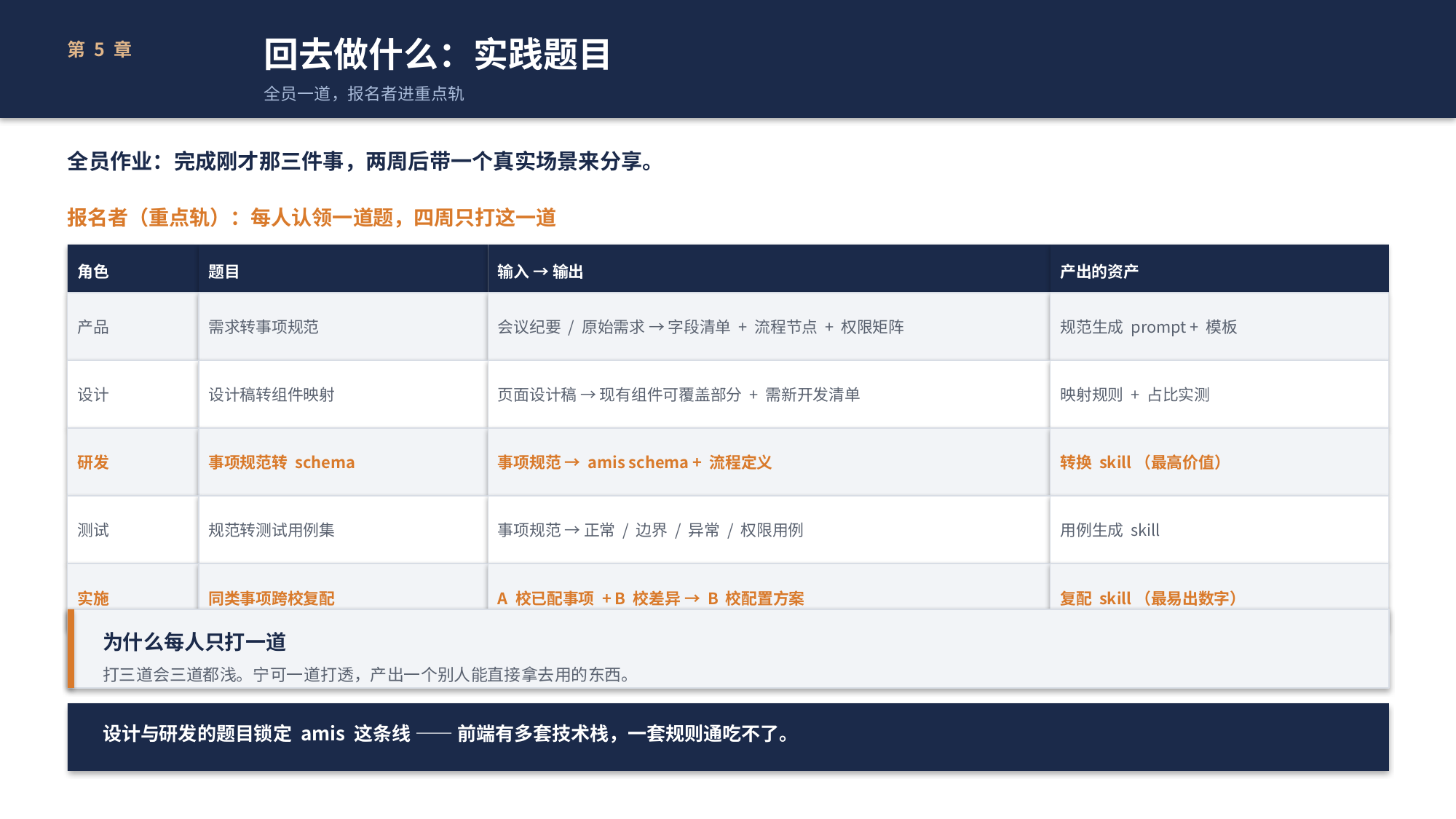

回去做什么：实践题目
全员一道，报名者进重点轨
第 5 章
全员作业：完成刚才那三件事，两周后带一个真实场景来分享。
报名者（重点轨）：每人认领一道题，四周只打这一道

角色

题目

输入 → 输出

产出的资产

产品

需求转事项规范

会议纪要 / 原始需求 → 字段清单 + 流程节点 + 权限矩阵

规范生成 prompt + 模板

设计

设计稿转组件映射

页面设计稿 → 现有组件可覆盖部分 + 需新开发清单

映射规则 + 占比实测

研发

事项规范转 schema

事项规范 → amis schema + 流程定义

转换 skill（最高价值）

测试

规范转测试用例集

事项规范 → 正常 / 边界 / 异常 / 权限用例

用例生成 skill

实施

同类事项跨校复配

A 校已配事项 + B 校差异 → B 校配置方案

复配 skill（最易出数字）

为什么每人只打一道
打三道会三道都浅。宁可一道打透，产出一个别人能直接拿去用的东西。

设计与研发的题目锁定 amis 这条线 —— 前端有多套技术栈，一套规则通吃不了。